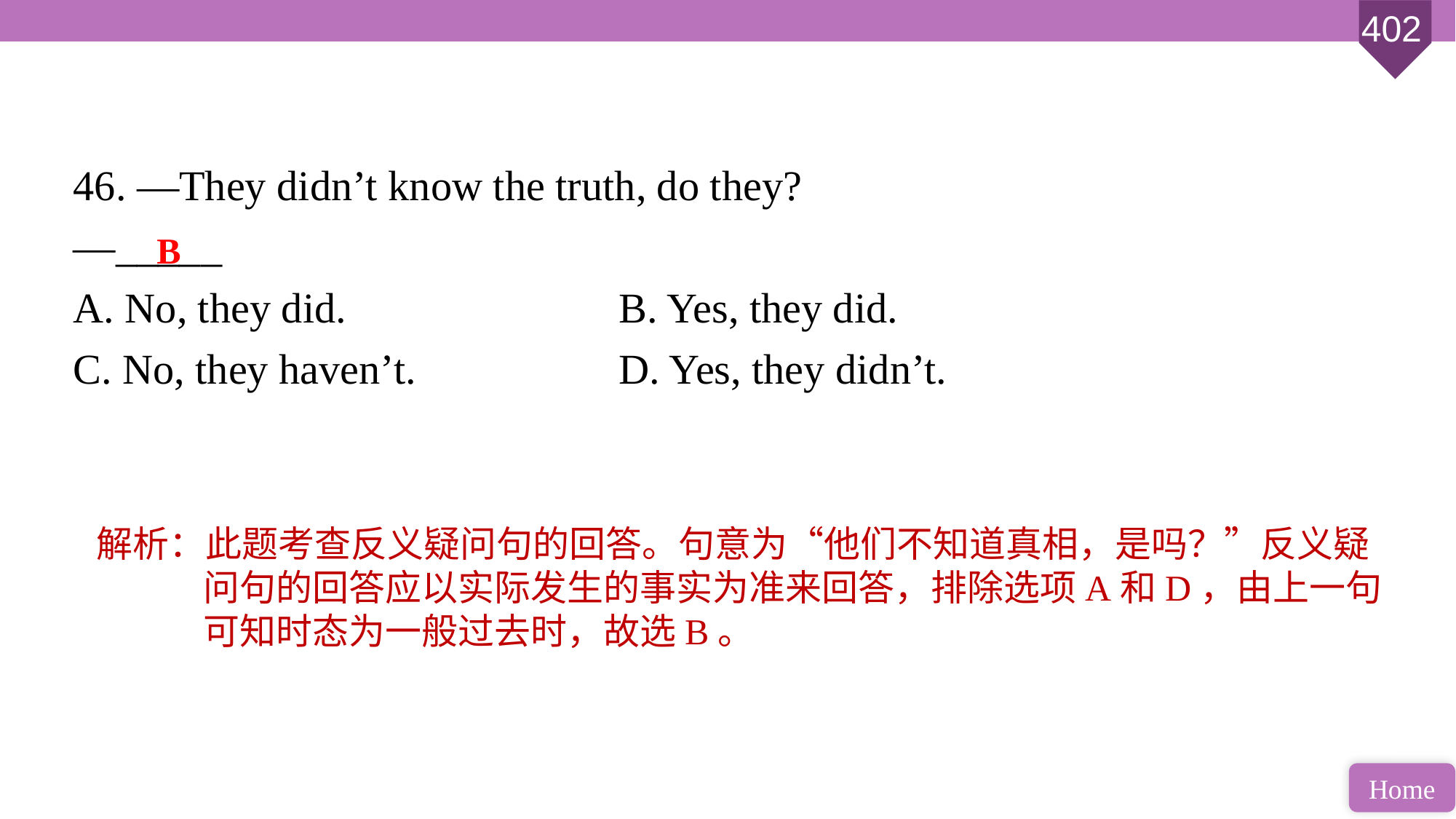

46. —They didn’t know the truth, do they?
—_____
A. No, they did. 			B. Yes, they did.
C. No, they haven’t. 		D. Yes, they didn’t.
B
解析：此题考查反义疑问句的回答。句意为“他们不知道真相，是吗？”反义疑问句的回答应以实际发生的事实为准来回答，排除选项A和D，由上一句可知时态为一般过去时，故选B。